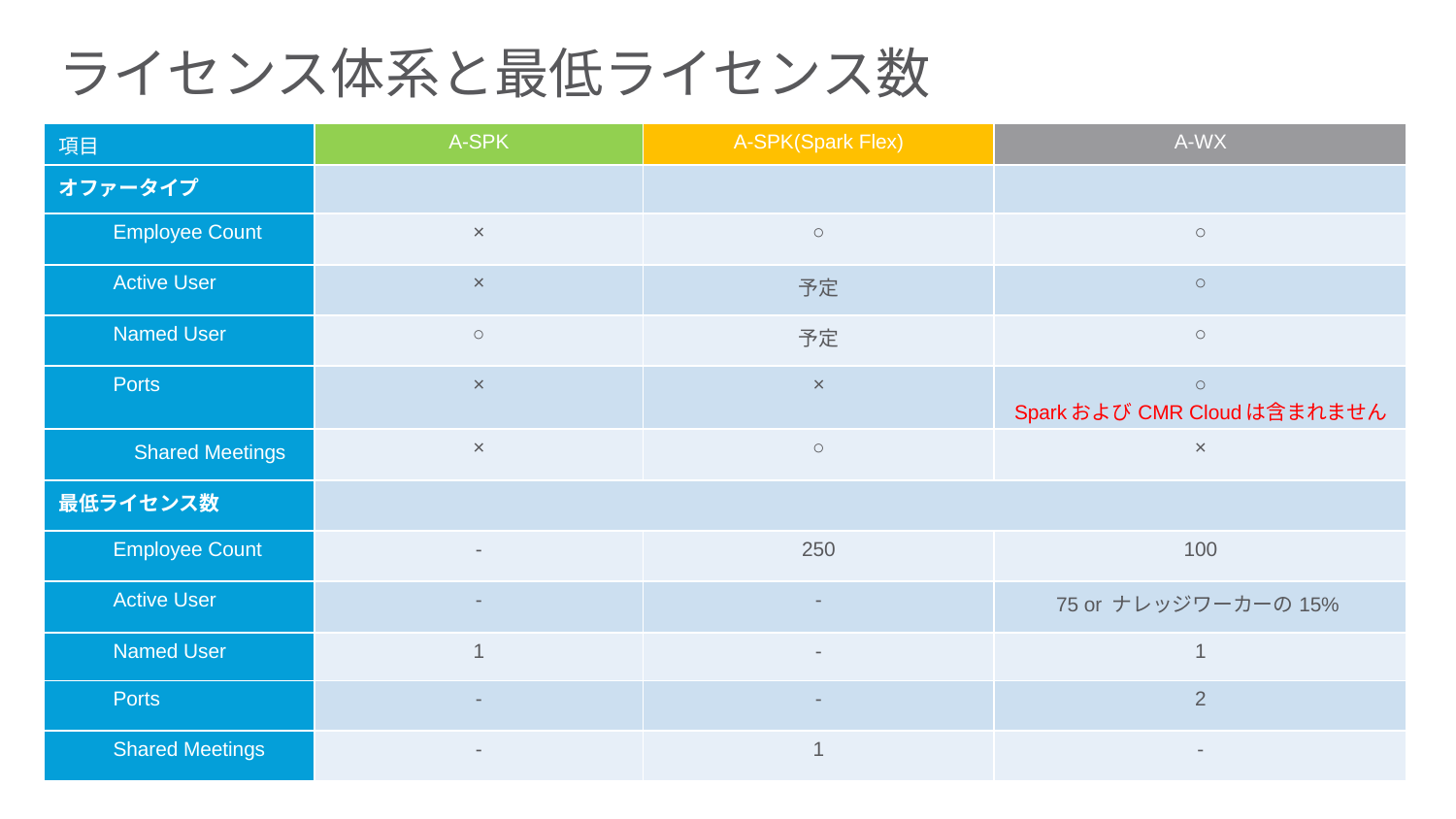

ライセンス体系と最低ライセンス数
| 項目 | A-SPK | A-SPK(Spark Flex) | A-WX |
| --- | --- | --- | --- |
| オファータイプ |  |  |  |
| Employee Count | × | ○ | ○ |
| Active User | × | 予定 | ○ |
| Named User | ○ | 予定 | ○ |
| Ports | × | × | ○ SparkおよびCMR Cloudは含まれません |
| Shared Meetings | × | ○ | × |
| 最低ライセンス数 |  |  |  |
| Employee Count | - | 250 | 100 |
| Active User | - | - | 75 or ナレッジワーカーの15% |
| Named User | 1 | - | 1 |
| Ports | - | - | 2 |
| Shared Meetings | - | 1 | - |